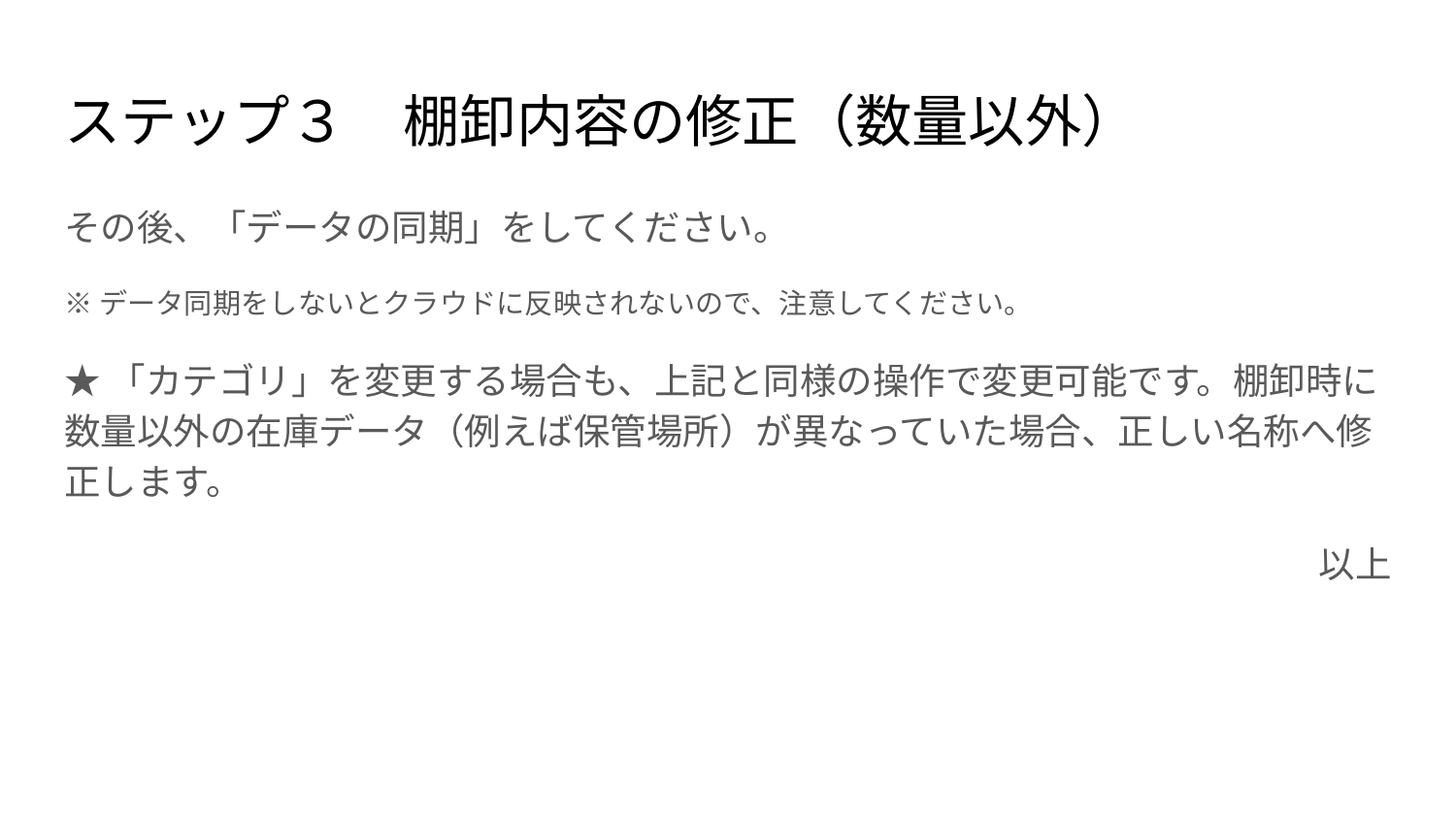

# ステップ３　棚卸内容の修正（数量以外）
その後、「データの同期」をしてください。
※データ同期をしないとクラウドに反映されないので、注意してください。
★「カテゴリ」を変更する場合も、上記と同様の操作で変更可能です。棚卸時に数量以外の在庫データ（例えば保管場所）が異なっていた場合、正しい名称へ修正します。
以上